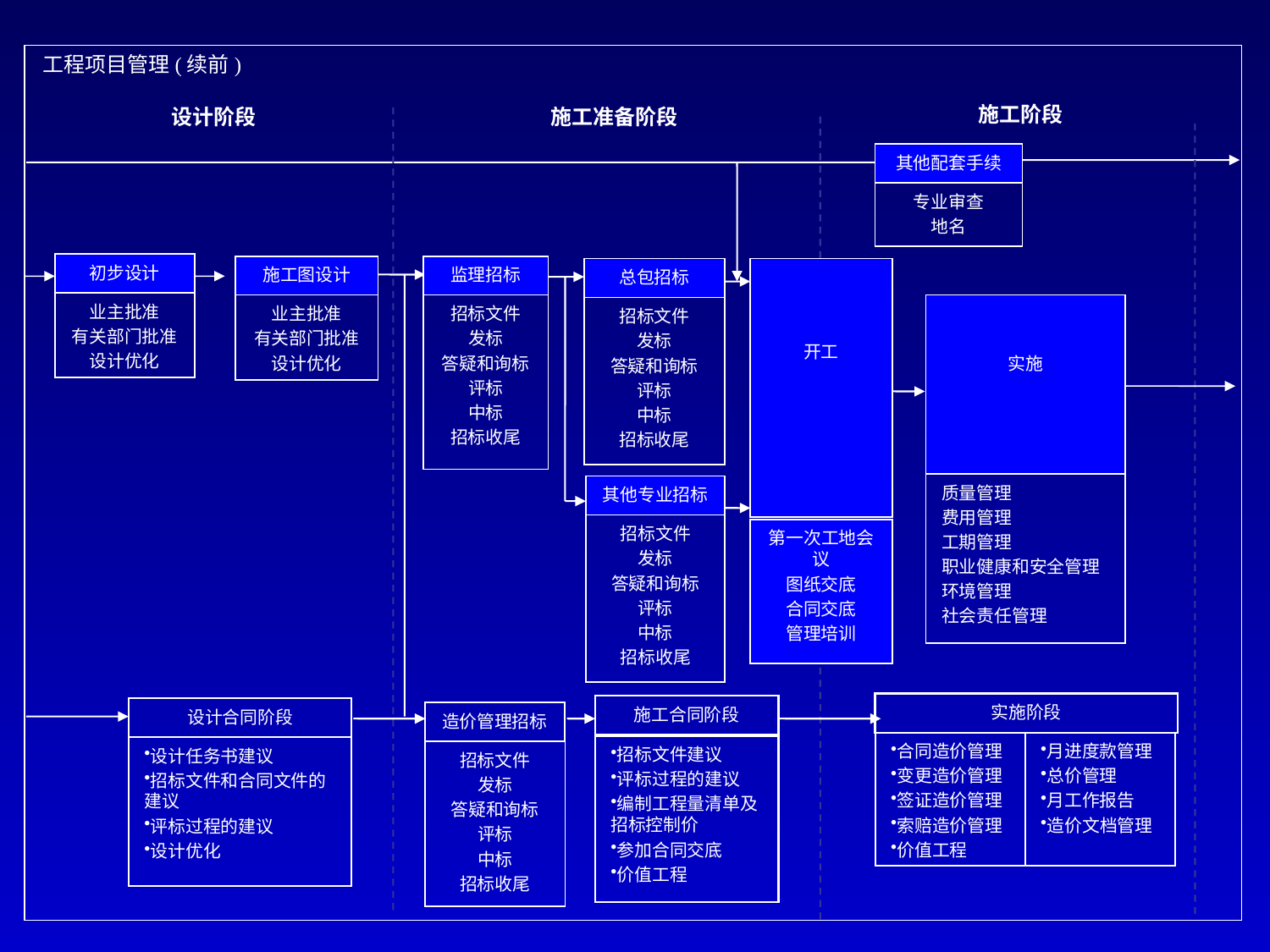

工程项目管理(续前)
施工阶段
设计阶段
施工准备阶段

其他配套手续

专业审查
地名
初步设计
施工图设计
监理招标
总包招标

开工

业主批准
有关部门批准
设计优化
业主批准
有关部门批准
设计优化
招标文件
发标
答疑和询标
评标
中标
招标收尾

实施
招标文件
发标
答疑和询标
评标
中标
招标收尾

质量管理
费用管理
工期管理
职业健康和安全管理
环境管理
社会责任管理
其他专业招标

招标文件
发标
答疑和询标
评标
中标
招标收尾
第一次工地会议
图纸交底
合同交底
管理培训

实施阶段
施工合同阶段
设计合同阶段
造价管理招标

合同造价管理
变更造价管理
签证造价管理
索赔造价管理
价值工程
月进度款管理
总价管理
月工作报告
造价文档管理
招标文件建议
评标过程的建议
编制工程量清单及招标控制价
参加合同交底
价值工程
设计任务书建议
招标文件和合同文件的建议
评标过程的建议
设计优化
招标文件
发标
答疑和询标
评标
中标
招标收尾
25